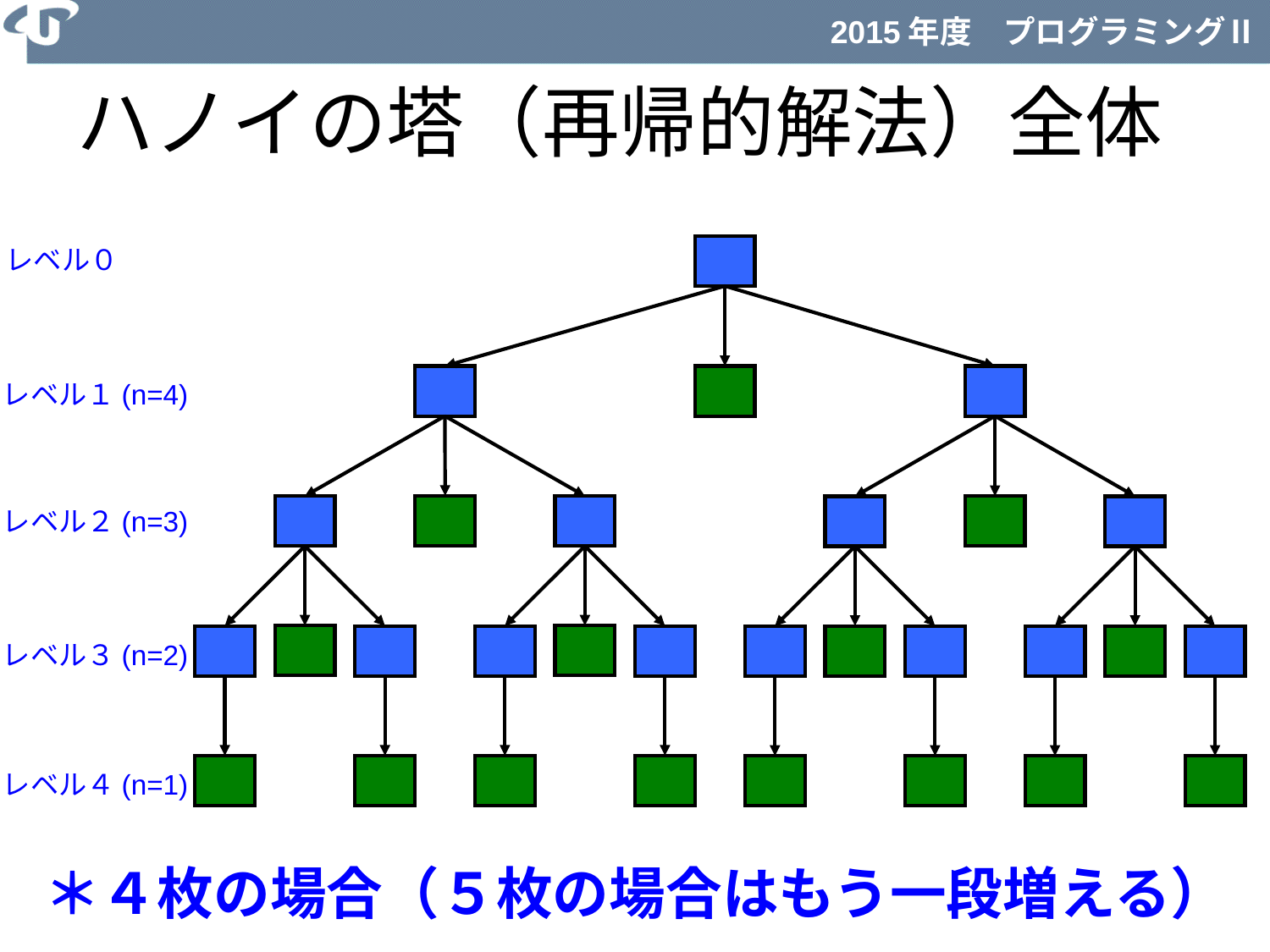

# ハノイの塔（再帰的解法）全体
レベル０

レベル１(n=4)

レベル２(n=3)

レベル３(n=2)

レベル４(n=1)
＊４枚の場合（５枚の場合はもう一段増える）